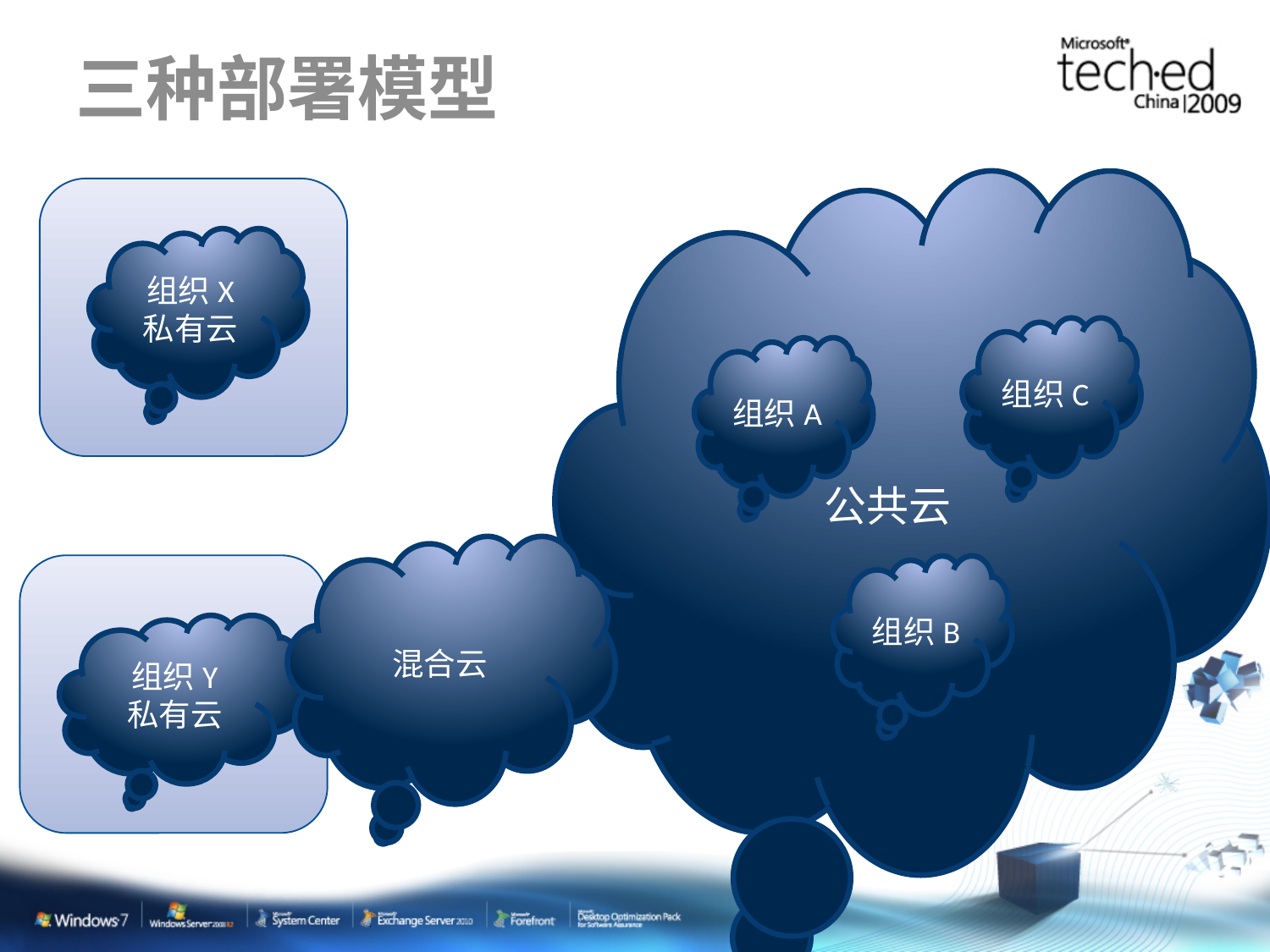

# 三种部署模型
公共云

组织X
私有云
组织C
组织A
混合云

组织B
组织Y
私有云